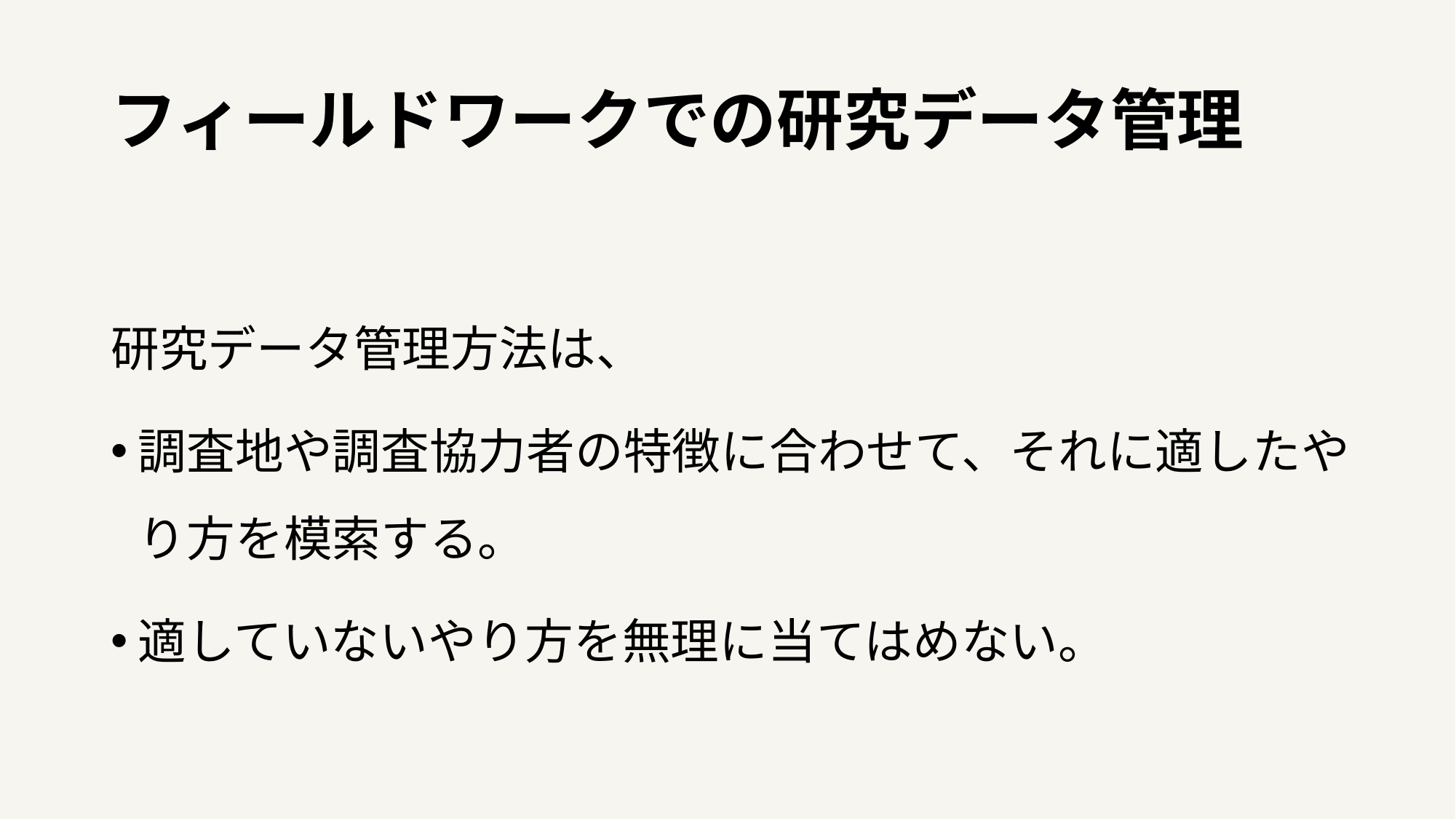

# フィールドワークでの研究データ管理
研究データ管理方法は、
調査地や調査協力者の特徴に合わせて、それに適したやり方を模索する。
適していないやり方を無理に当てはめない。